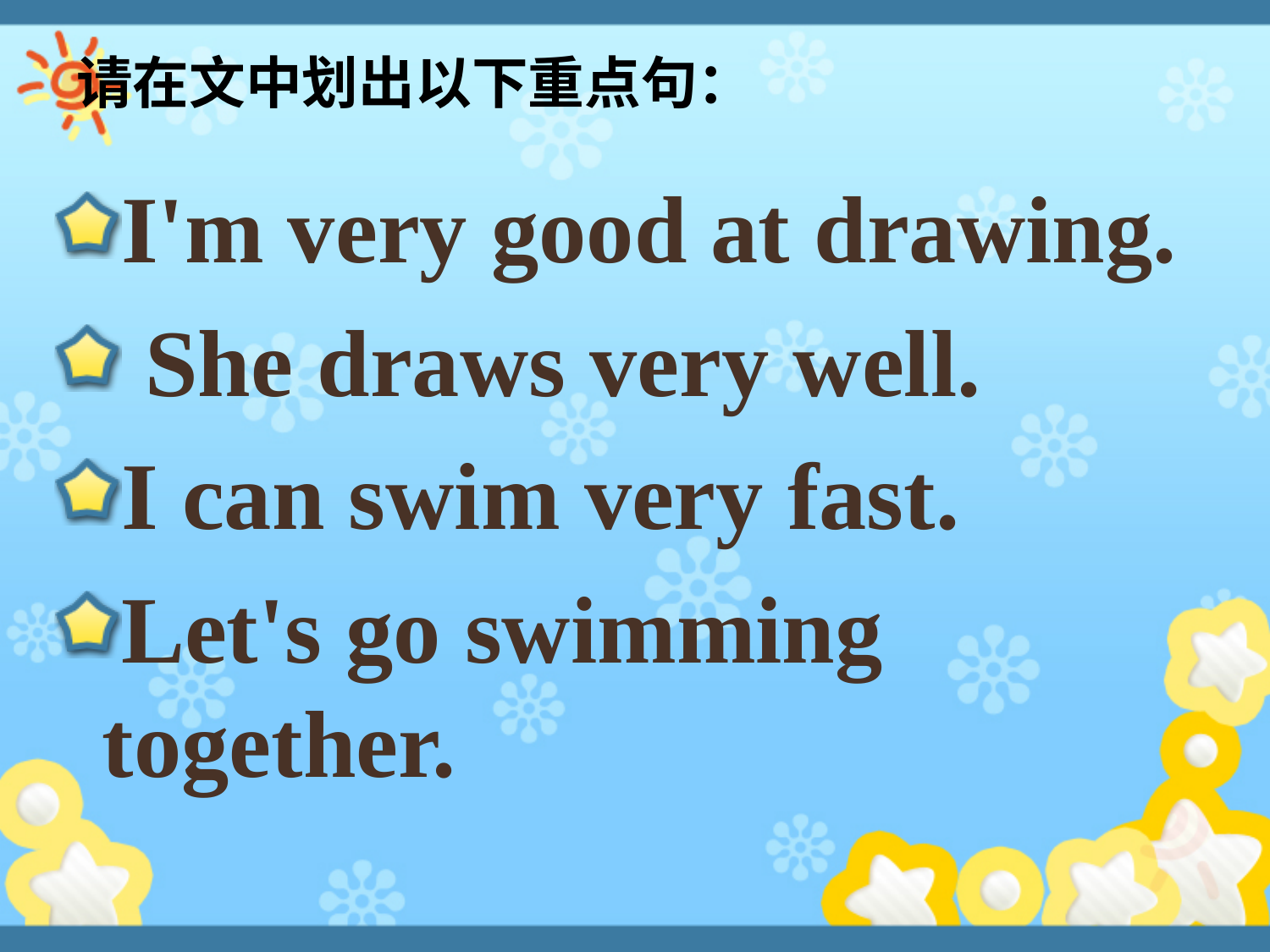

# 请在文中划出以下重点句：
I'm very good at drawing.
 She draws very well.
I can swim very fast.
Let's go swimming together.